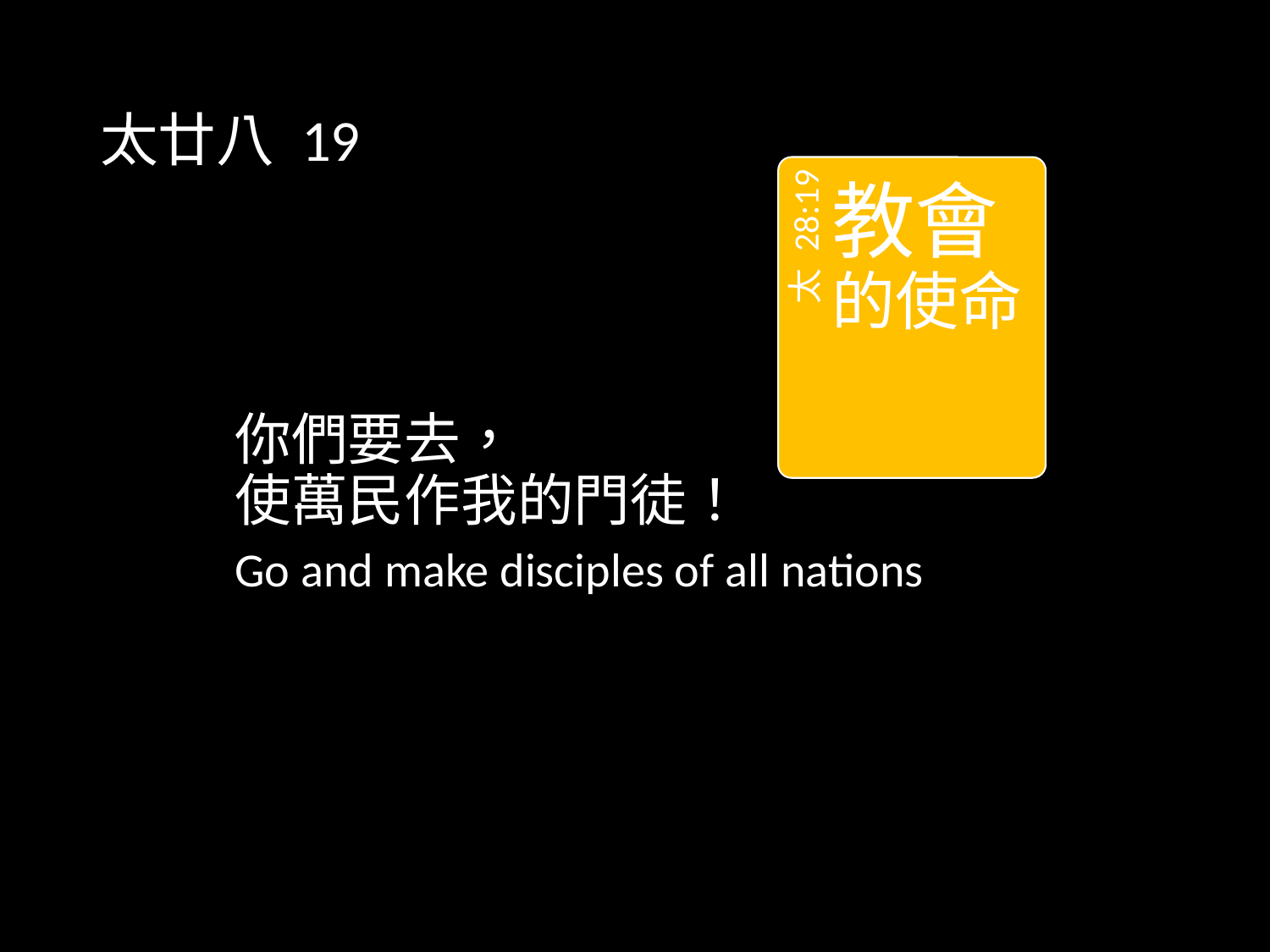

# 太廿八 19

太 28:19

教會的使命
你們要去，
使萬民作我的門徒！
Go and make disciples of all nations